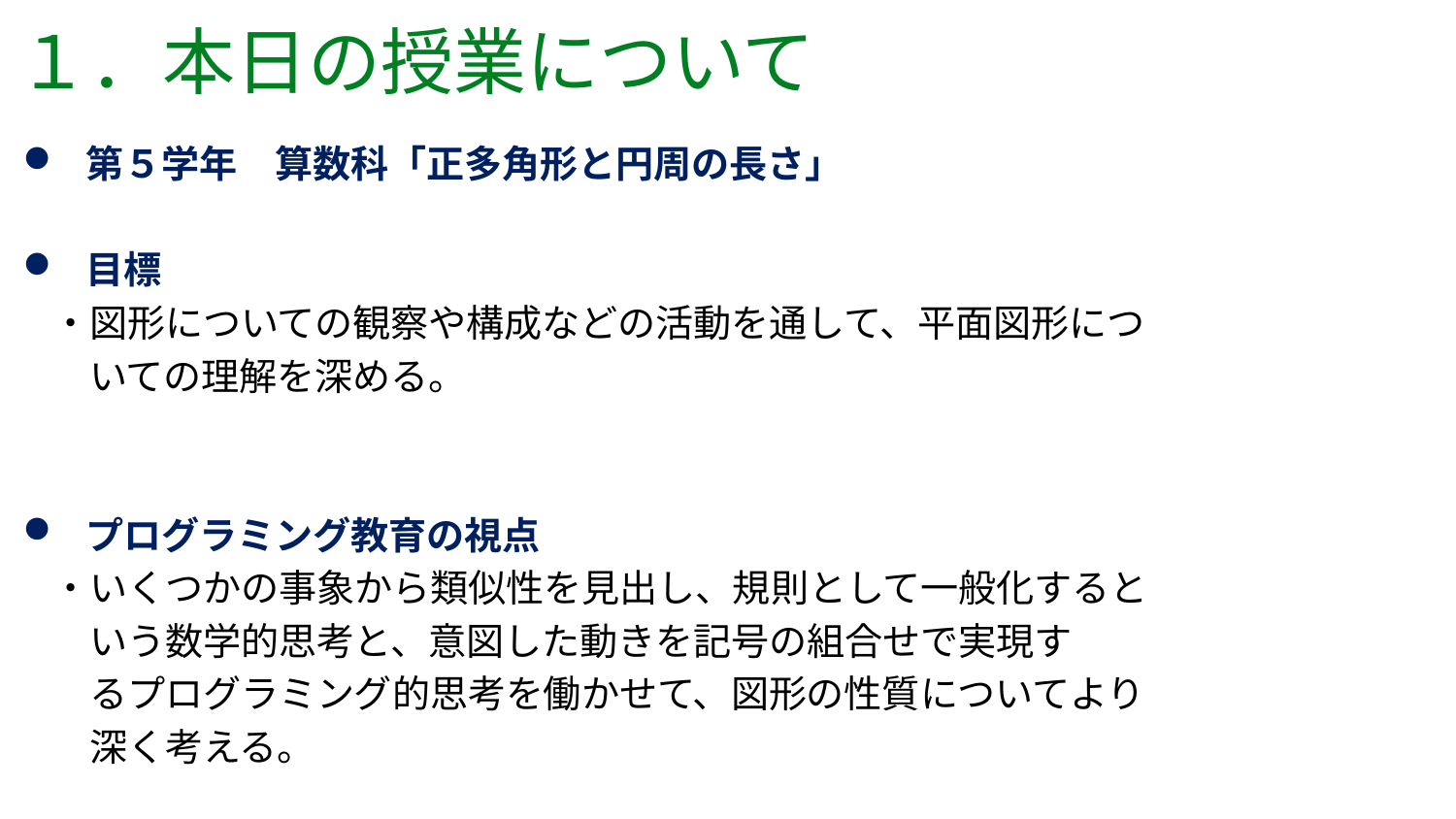

# １．本日の授業について
第５学年　算数科「正多角形と円周の長さ」

目標
　・図形についての観察や構成などの活動を通して、平面図形につ
　　いての理解を深める。

プログラミング教育の視点
　・いくつかの事象から類似性を見出し、規則として一般化すると
　　いう数学的思考と、意図した動きを記号の組合せで実現す
　　るプログラミング的思考を働かせて、図形の性質についてより
　　深く考える。